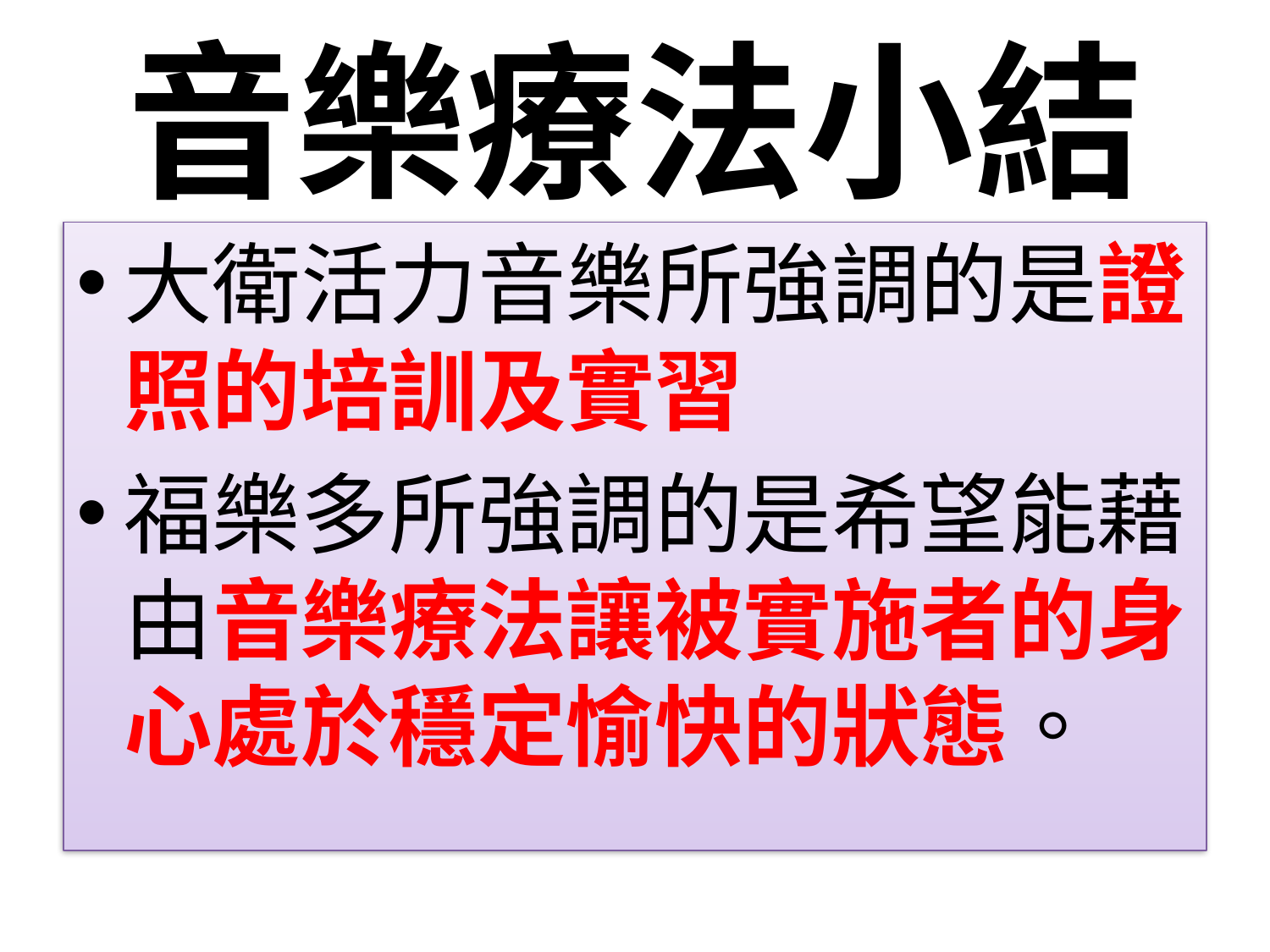

# 音樂療法小結
大衛活力音樂所強調的是證照的培訓及實習
福樂多所強調的是希望能藉由音樂療法讓被實施者的身心處於穩定愉快的狀態。